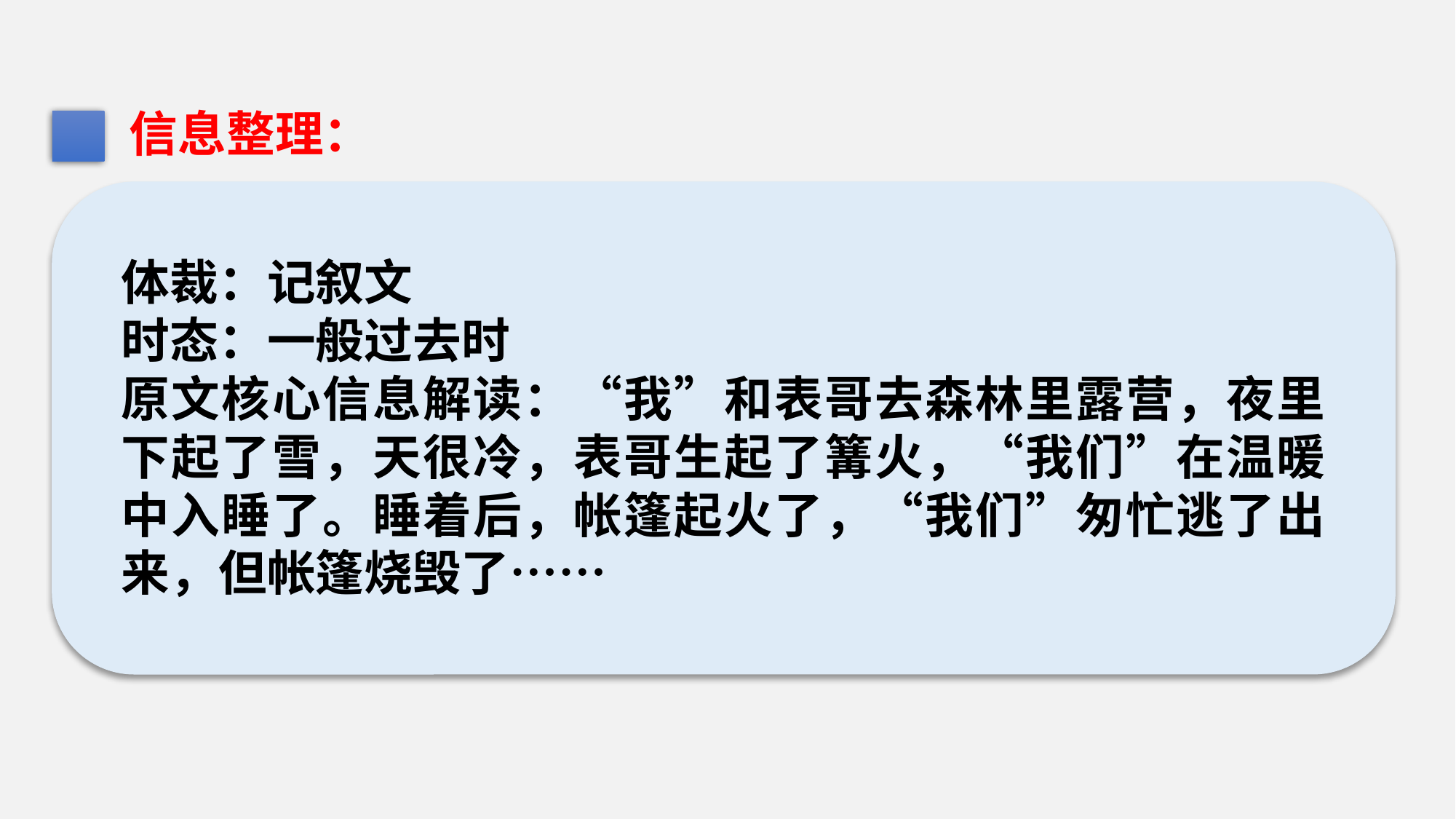

信息整理：

体裁：记叙文
时态：一般过去时
原文核心信息解读：“我”和表哥去森林里露营，夜里下起了雪，天很冷，表哥生起了篝火，“我们”在温暖中入睡了。睡着后，帐篷起火了，“我们”匆忙逃了出来，但帐篷烧毁了……